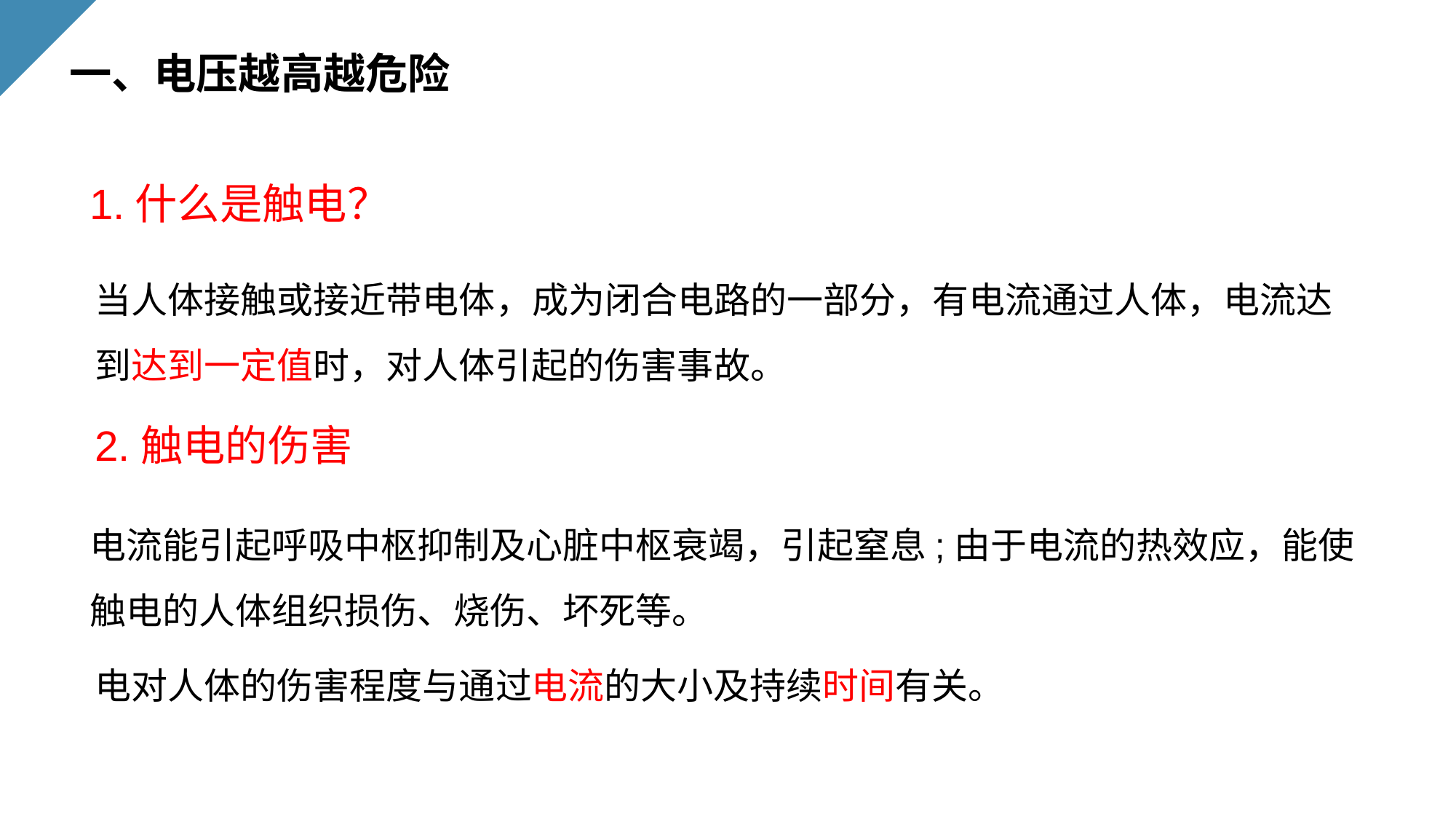

一、电压越高越危险
1.什么是触电？
当人体接触或接近带电体，成为闭合电路的一部分，有电流通过人体，电流达到达到一定值时，对人体引起的伤害事故。
2.触电的伤害
电流能引起呼吸中枢抑制及心脏中枢衰竭，引起窒息;由于电流的热效应，能使触电的人体组织损伤、烧伤、坏死等。
电对人体的伤害程度与通过电流的大小及持续时间有关。